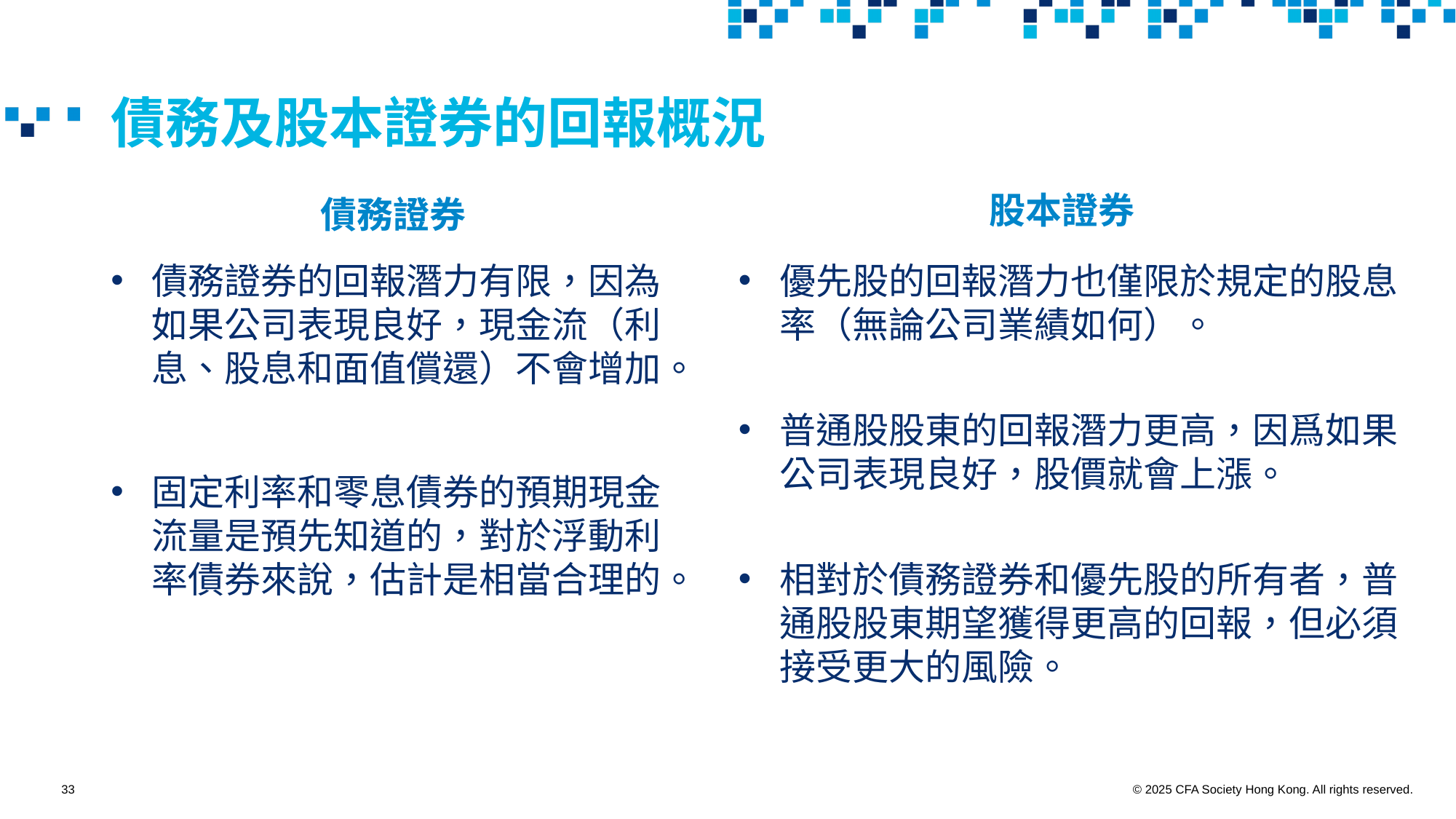

# 債務及股本證券的回報概況
股本證券
債務證券
債務證券的回報潛力有限，因為如果公司表現良好，現金流（利息、股息和面值償還）不會增加。

固定利率和零息債券的預期現金流量是預先知道的，對於浮動利率債券來說，估計是相當合理的。
優先股的回報潛力也僅限於規定的股息率（無論公司業績如何）。

普通股股東的回報潛力更高，因爲如果公司表現良好，股價就會上漲。

相對於債務證券和優先股的所有者，普通股股東期望獲得更高的回報，但必須接受更大的風險。
33
© 2025 CFA Society Hong Kong. All rights reserved.